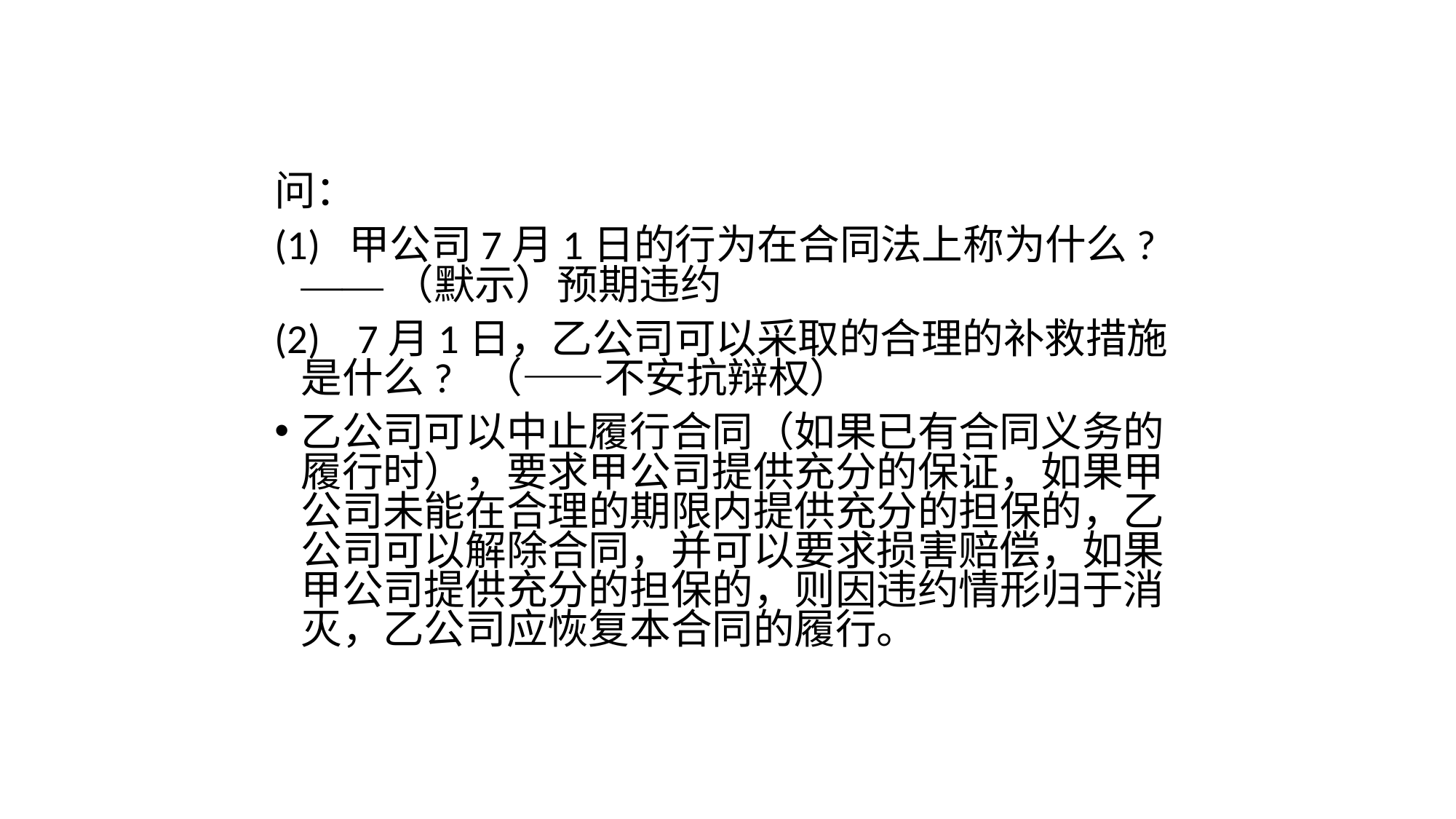

问：
(1)  甲公司7月1日的行为在合同法上称为什么?——（默示）预期违约
(2)    7月1日，乙公司可以采取的合理的补救措施是什么?  （——不安抗辩权）
乙公司可以中止履行合同（如果已有合同义务的履行时），要求甲公司提供充分的保证，如果甲公司未能在合理的期限内提供充分的担保的，乙公司可以解除合同，并可以要求损害赔偿，如果甲公司提供充分的担保的，则因违约情形归于消灭，乙公司应恢复本合同的履行。